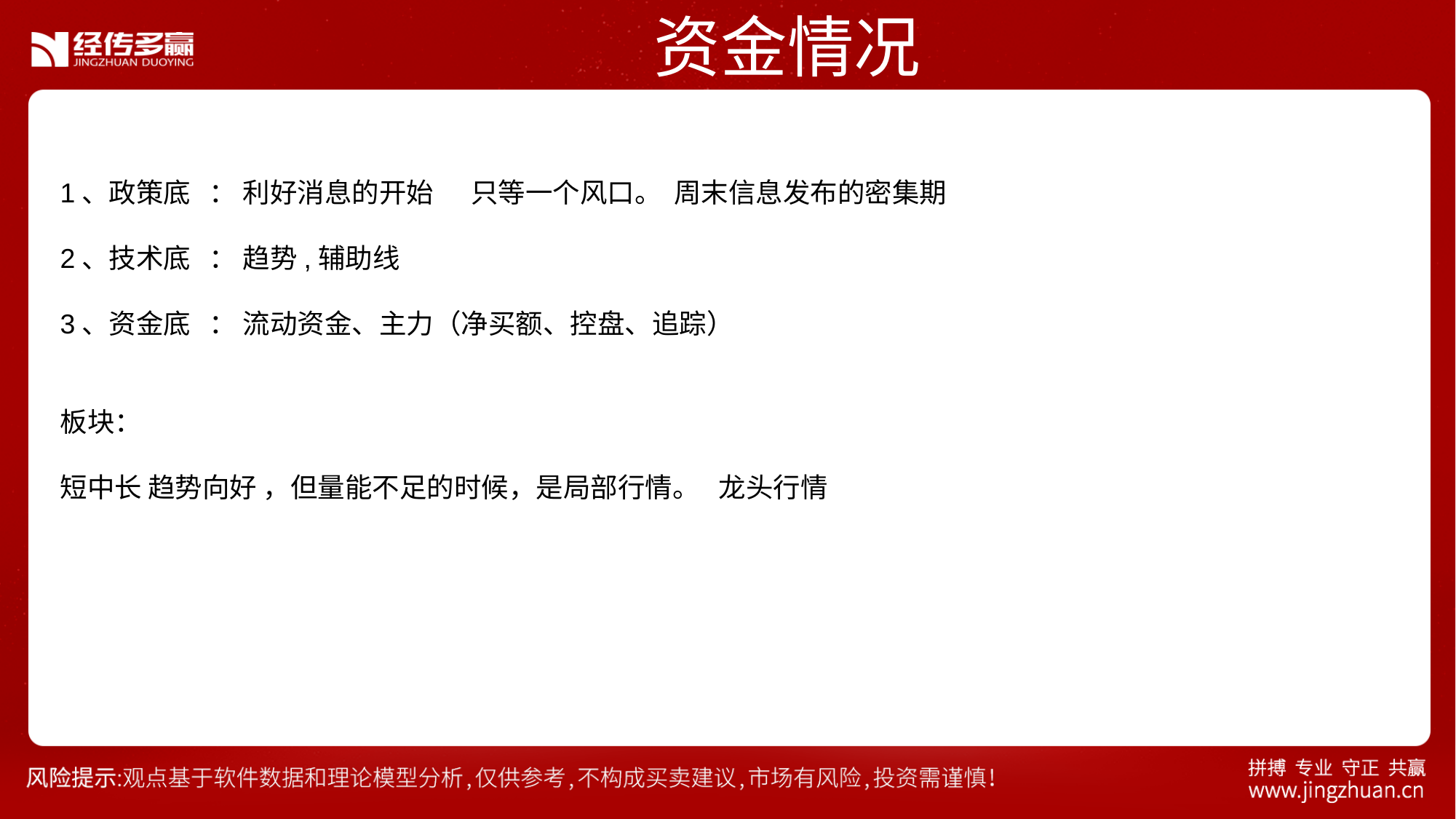

资金情况
1、政策底   ： 利好消息的开始      只等一个风口。  周末信息发布的密集期

2、技术底   ： 趋势,辅助线

3、资金底   ： 流动资金、主力（净买额、控盘、追踪）

板块：

短中长 趋势向好 ，但量能不足的时候，是局部行情。   龙头行情